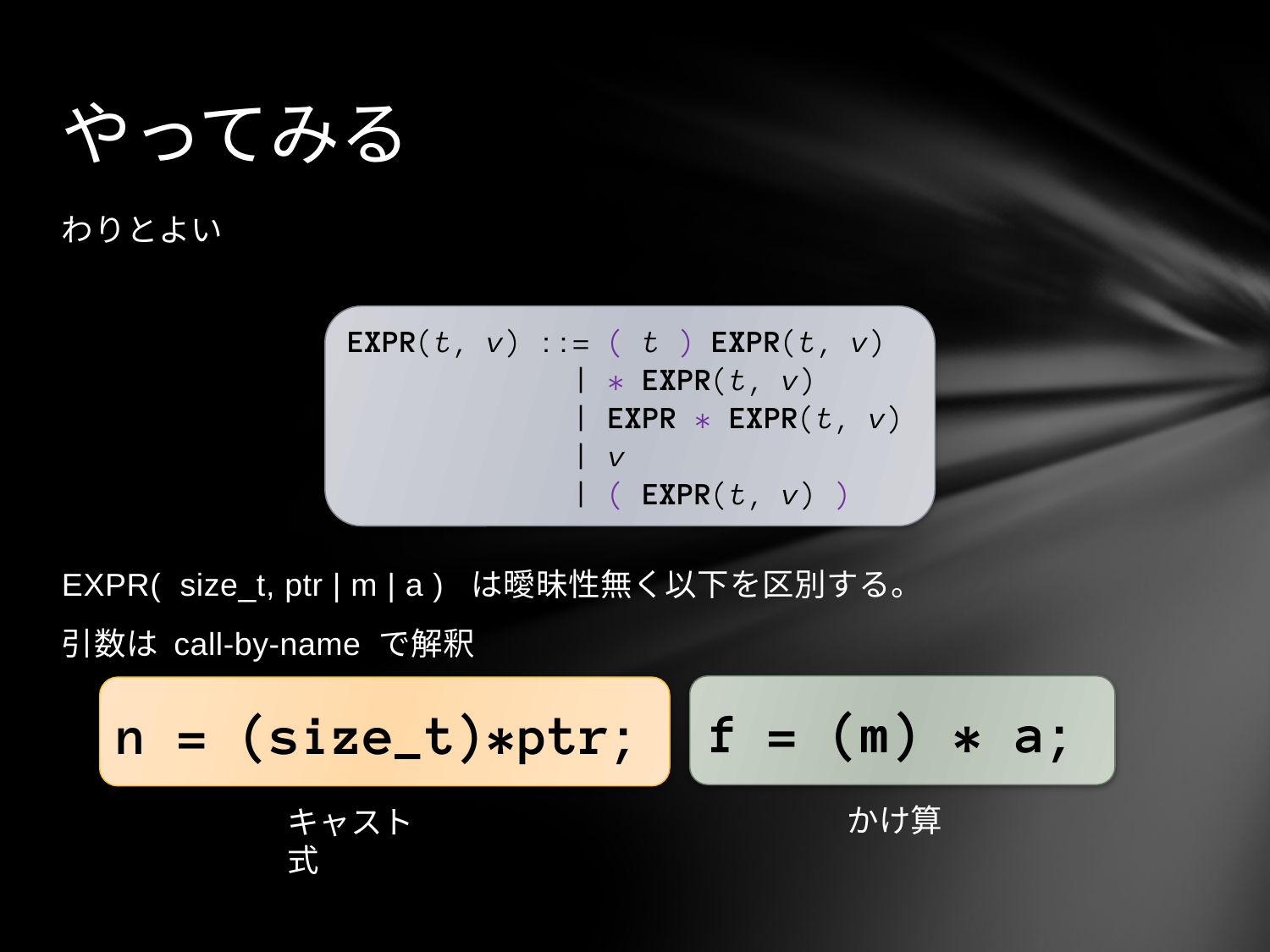

# やってみる
わりとよい

EXPR(  size_t, ptr | m | a )  は曖昧性無く以下を区別する。
引数は call-by-name で解釈
EXPR(t, v) ::= ( t ) EXPR(t, v)
             | * EXPR(t, v)
             | EXPR * EXPR(t, v)
             | v
             | ( EXPR(t, v) )
f = (m) * a;
n = (size_t)*ptr;
かけ算
キャスト式